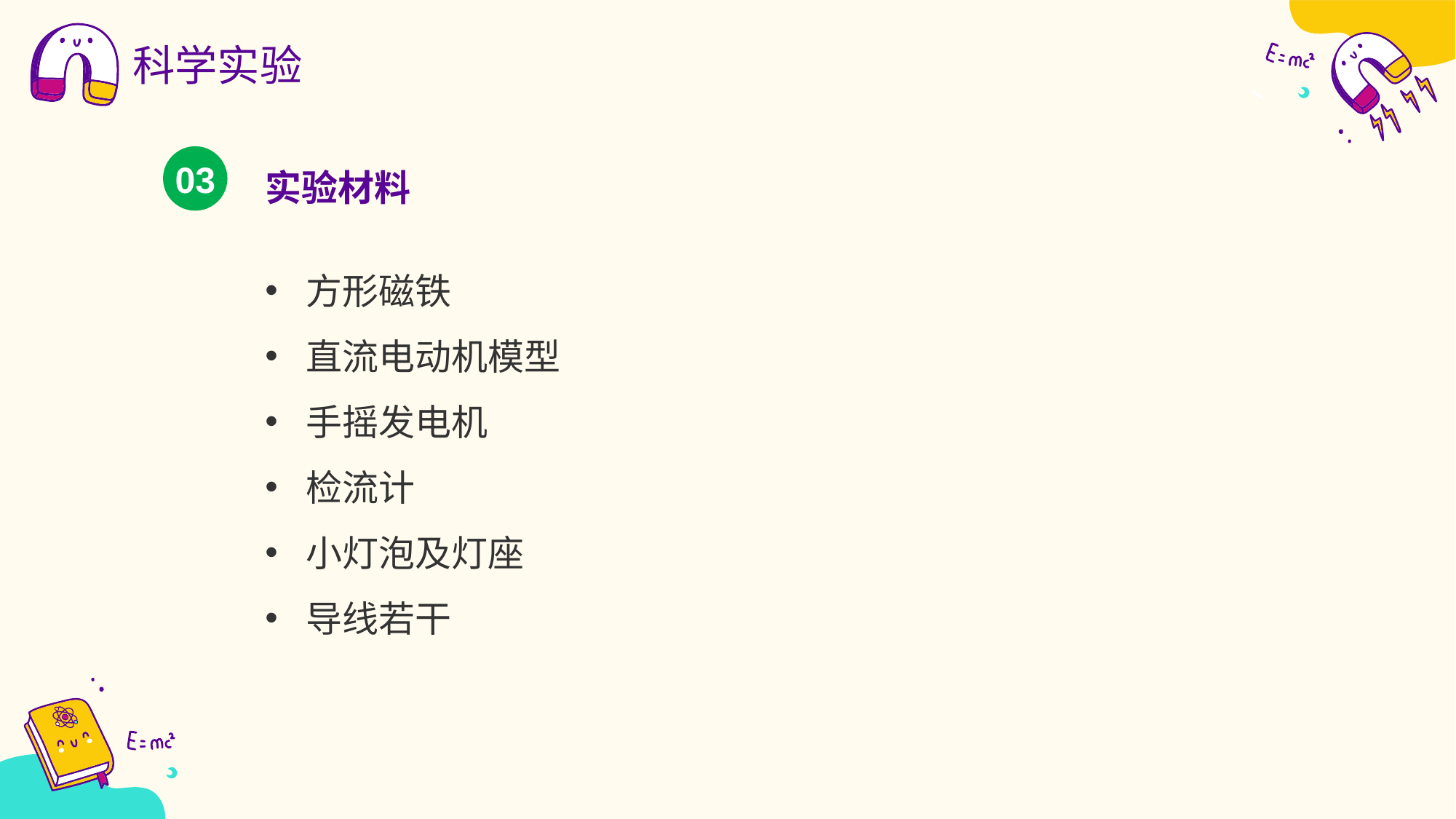

科学实验
实验材料
03
方形磁铁
直流电动机模型
手摇发电机
检流计
小灯泡及灯座
导线若干